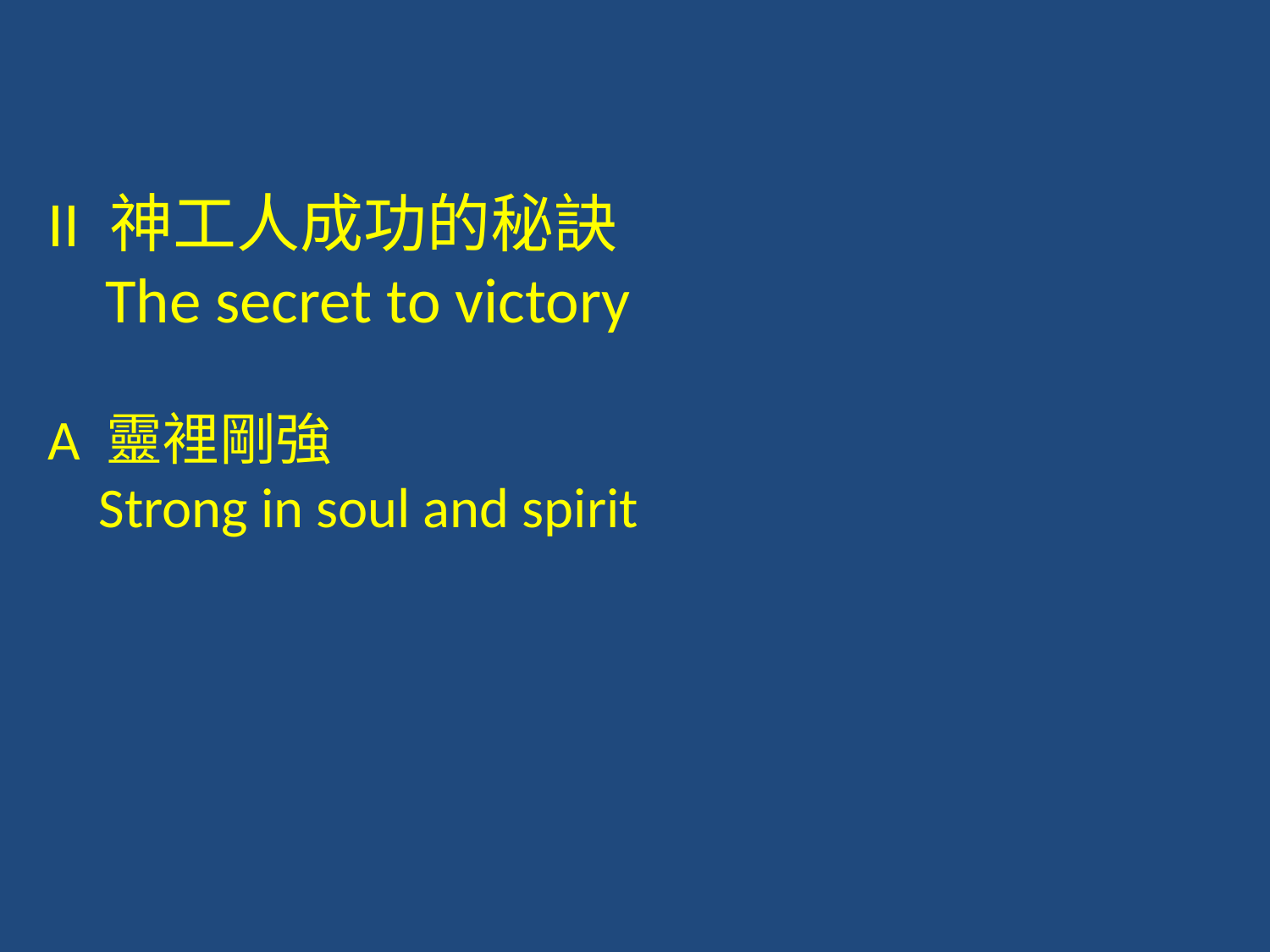

II 神工人成功的秘訣
    The secret to victory

A 靈裡剛強
    Strong in soul and spirit